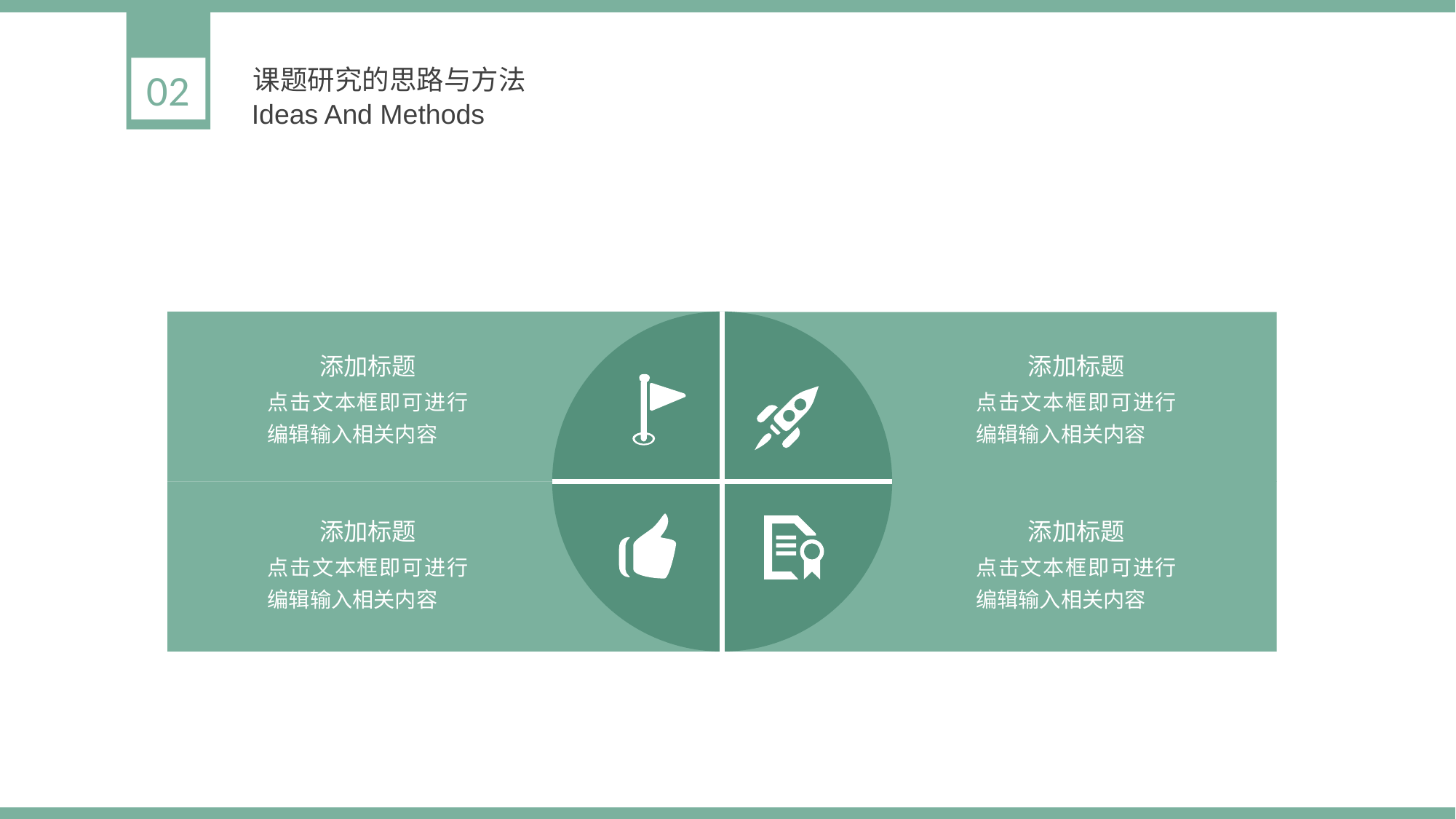

课题研究的思路与方法
02
Ideas And Methods

添加标题
添加标题
点击文本框即可进行编辑输入相关内容
点击文本框即可进行编辑输入相关内容
添加标题
添加标题
点击文本框即可进行编辑输入相关内容
点击文本框即可进行编辑输入相关内容